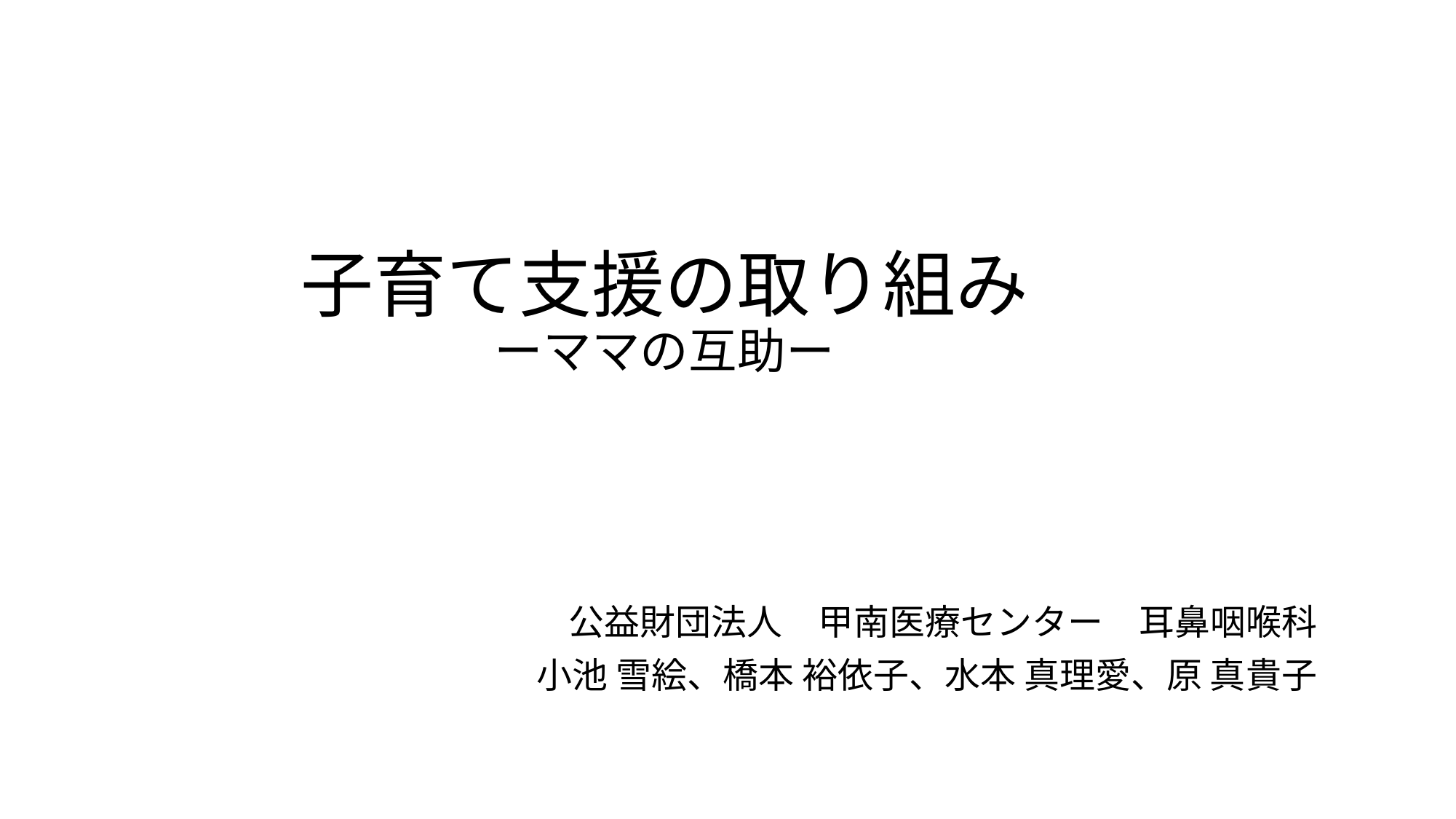

# 子育て支援の取り組み ーママの互助ー
公益財団法人　甲南医療センター　耳鼻咽喉科
小池 雪絵、橋本 裕依子、水本 真理愛、原 真貴子